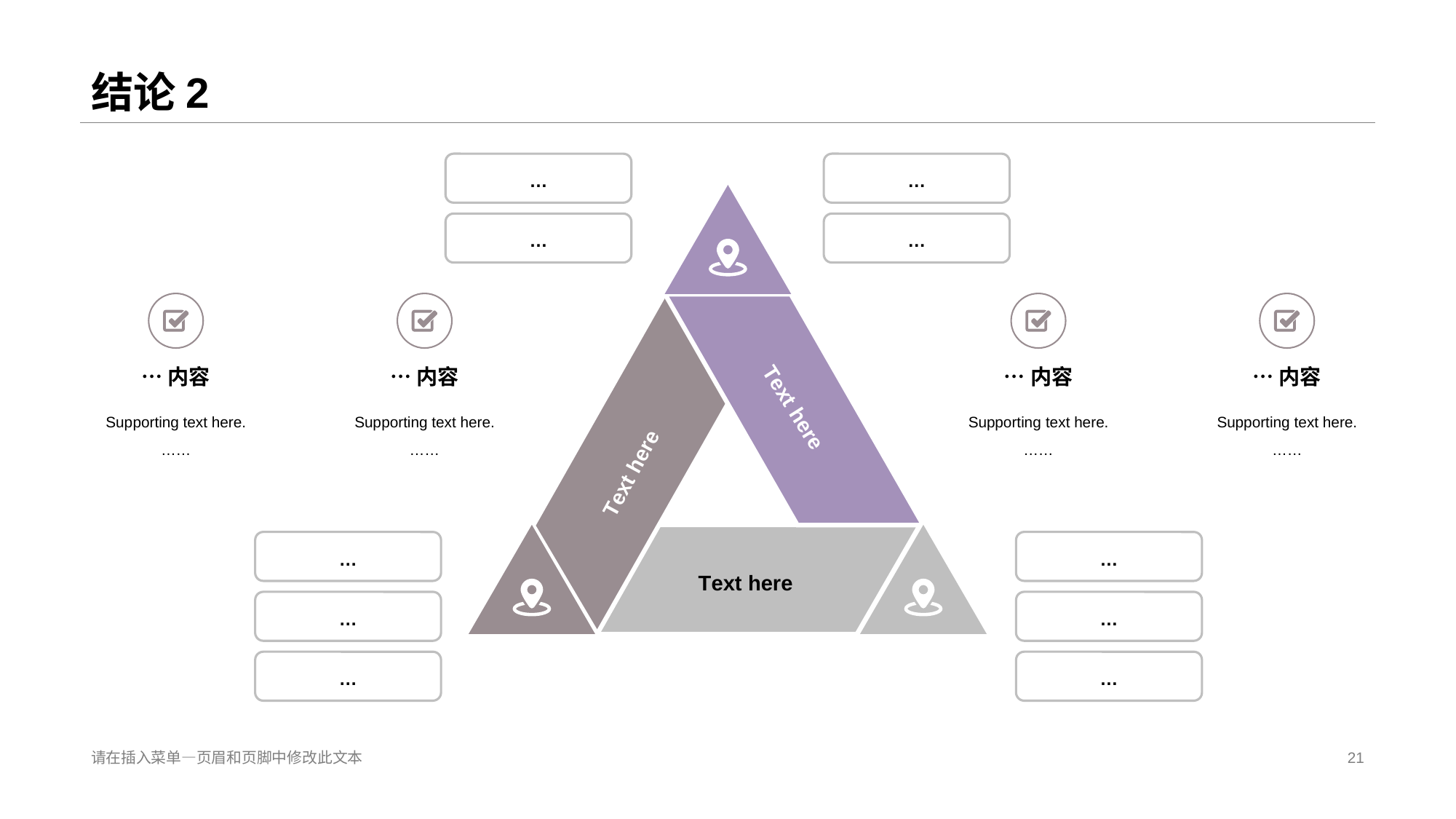

# 结论2
…
…

…
…

…内容
Sup porting text here.
……
…内容
Sup porting text here.
……
…内容
Supporting  text here.
……
…内容
Supporting  text here.
……
T ext here
T ext here
…
…
T ext here
…
…
…
…
请在插入菜单—页眉和页脚中修改此文本
21